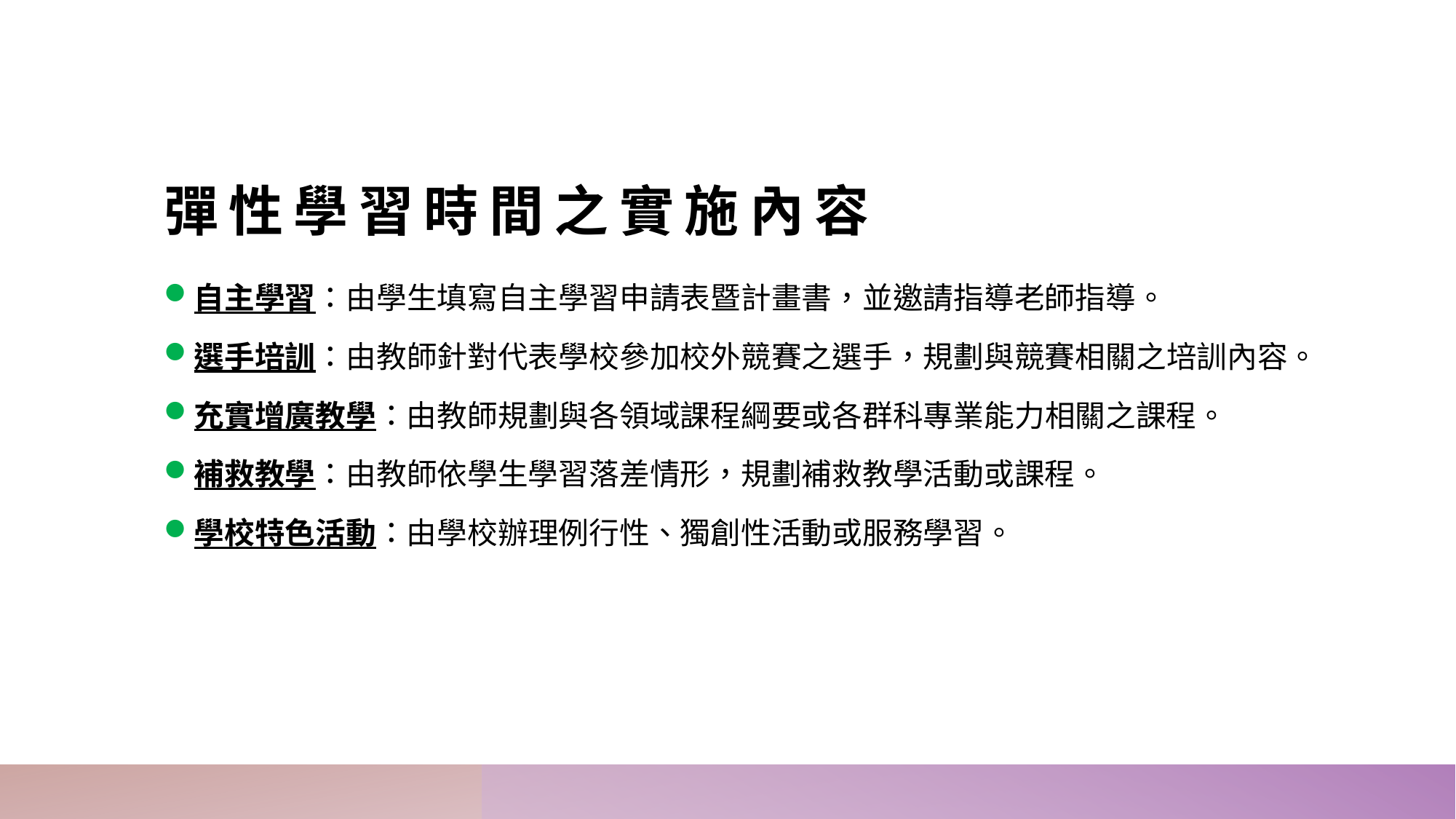

# 彈性學習時間之實施內容
自主學習：由學生填寫自主學習申請表暨計畫書，並邀請指導老師指導。
選手培訓：由教師針對代表學校參加校外競賽之選手，規劃與競賽相關之培訓內容。
充實增廣教學：由教師規劃與各領域課程綱要或各群科專業能力相關之課程。
補救教學：由教師依學生學習落差情形，規劃補救教學活動或課程。
學校特色活動：由學校辦理例行性、獨創性活動或服務學習。